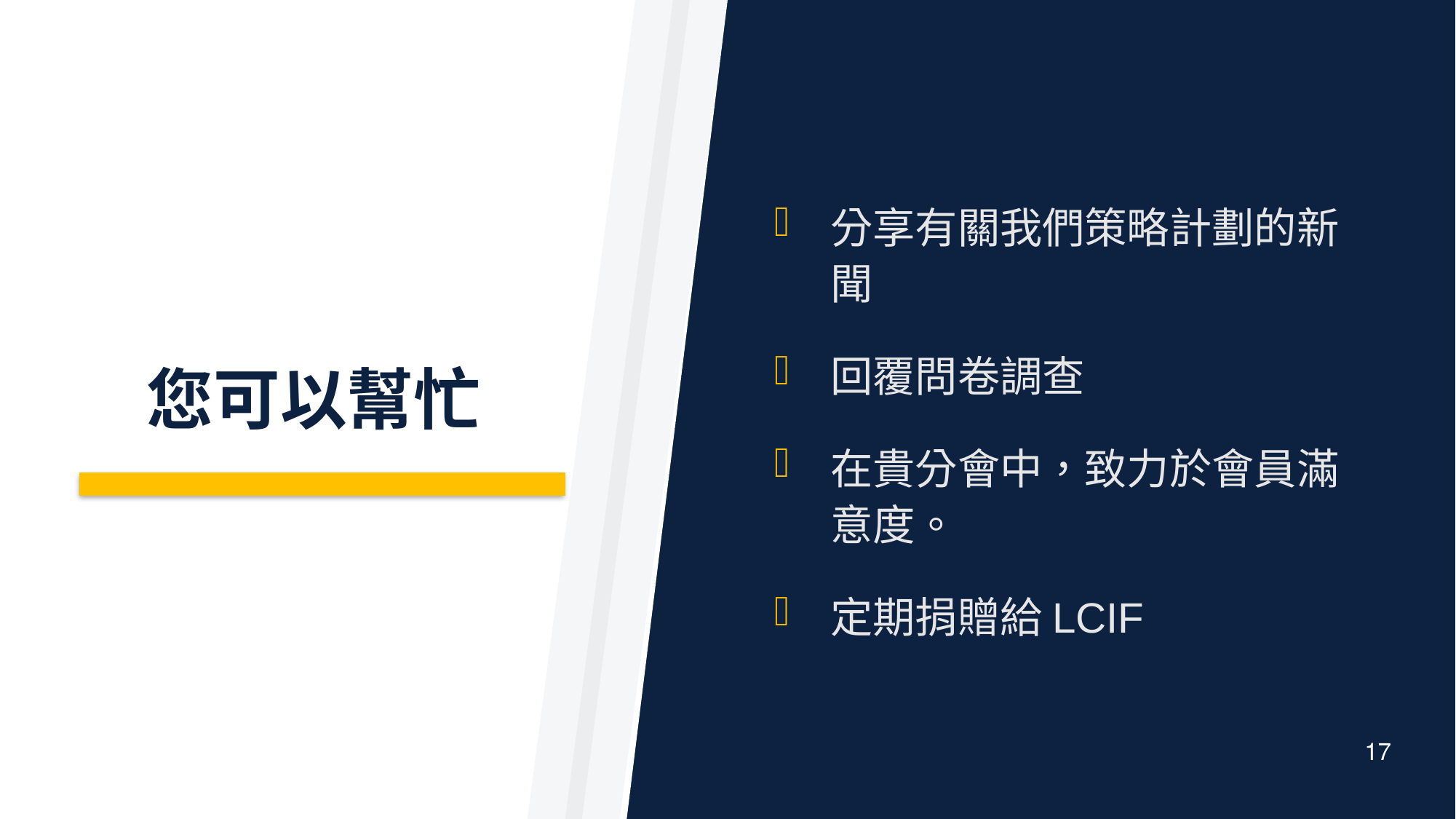

分享有關我們策略計劃的新聞
回覆問卷調查
在貴分會中，致力於會員滿意度。
定期捐贈給LCIF
# 您可以幫忙